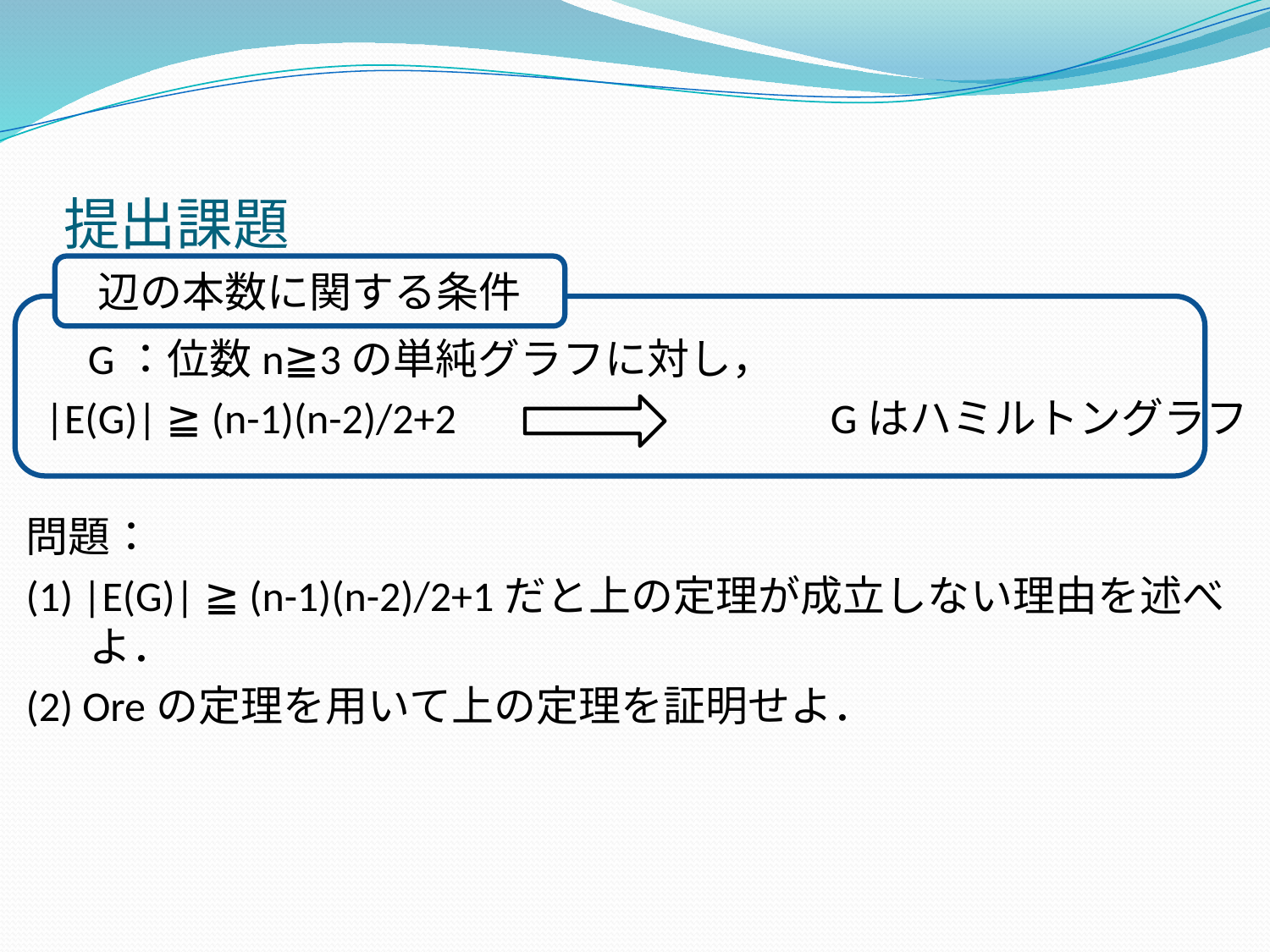

提出課題
辺の本数に関する条件

　 G：位数n≧3の単純グラフに対し，
  |E(G)| ≧ (n-1)(n-2)/2+2　　　　　　　      Gはハミルトングラフ

問題：
(1) |E(G)| ≧ (n-1)(n-2)/2+1だと上の定理が成立しない理由を述べよ．
(2) Oreの定理を用いて上の定理を証明せよ．